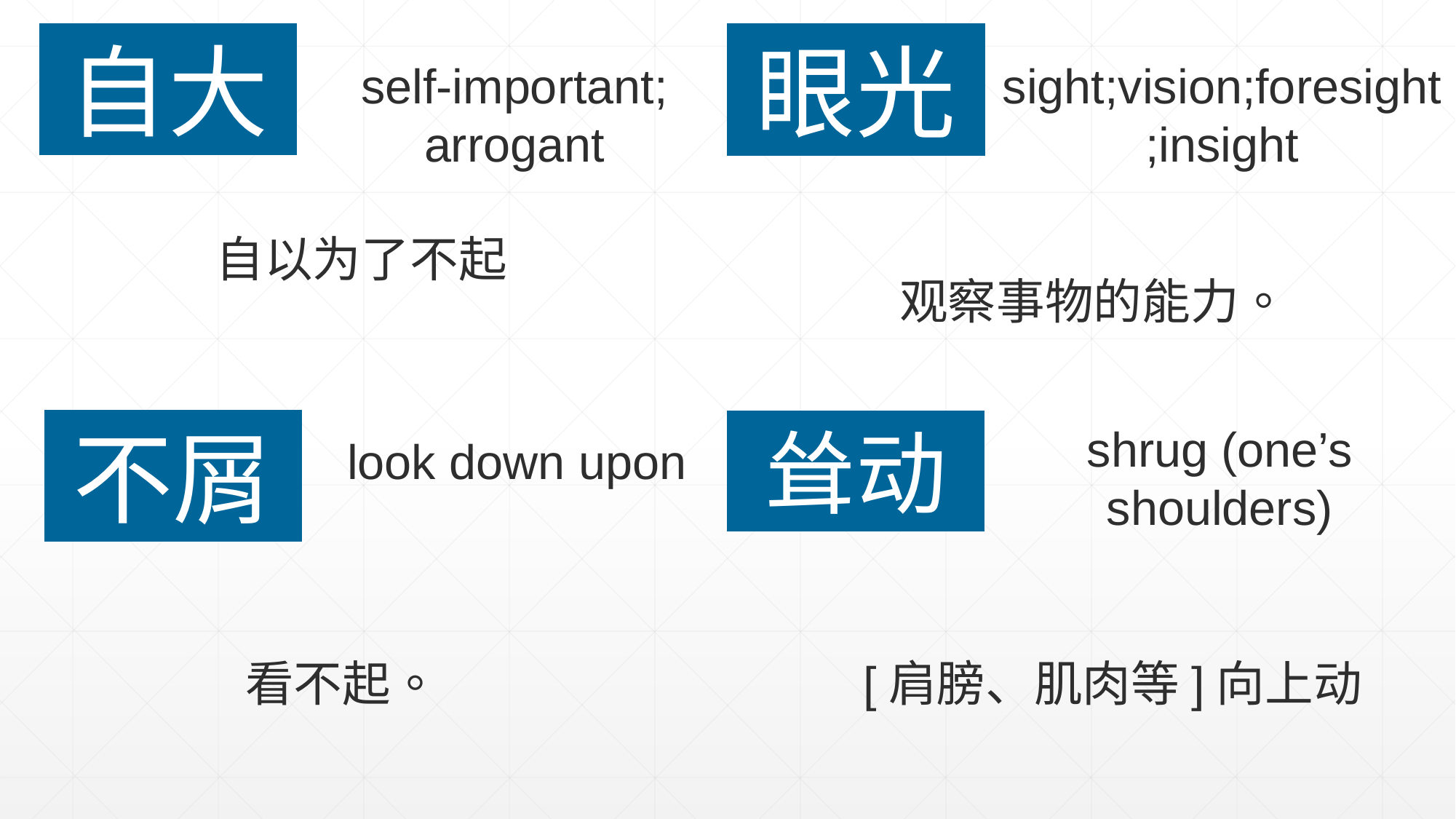

自大
眼光
self-important;
arrogant
sight;vision;foresight;insight
自以为了不起
观察事物的能力。
不屑
耸动
shrug (one’s shoulders)
look down upon
看不起。
[肩膀、肌肉等]向上动